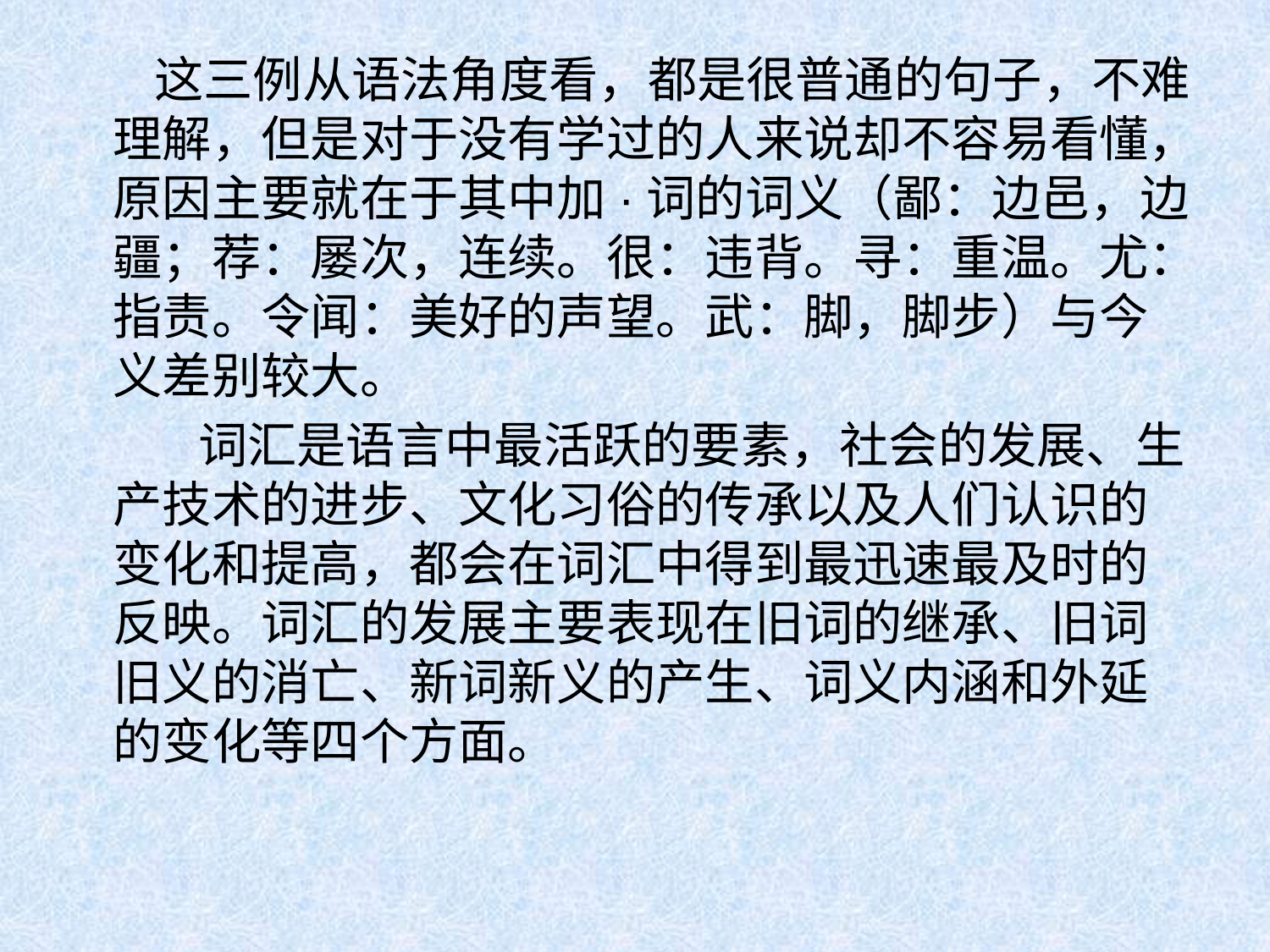

这三例从语法角度看，都是很普通的句子，不难理解，但是对于没有学过的人来说却不容易看懂，原因主要就在于其中加·词的词义（鄙：边邑，边疆；荐：屡次，连续。很：违背。寻：重温。尤：指责。令闻：美好的声望。武：脚，脚步）与今义差别较大。
           词汇是语言中最活跃的要素，社会的发展、生产技术的进步、文化习俗的传承以及人们认识的变化和提高，都会在词汇中得到最迅速最及时的反映。词汇的发展主要表现在旧词的继承、旧词旧义的消亡、新词新义的产生、词义内涵和外延的变化等四个方面。